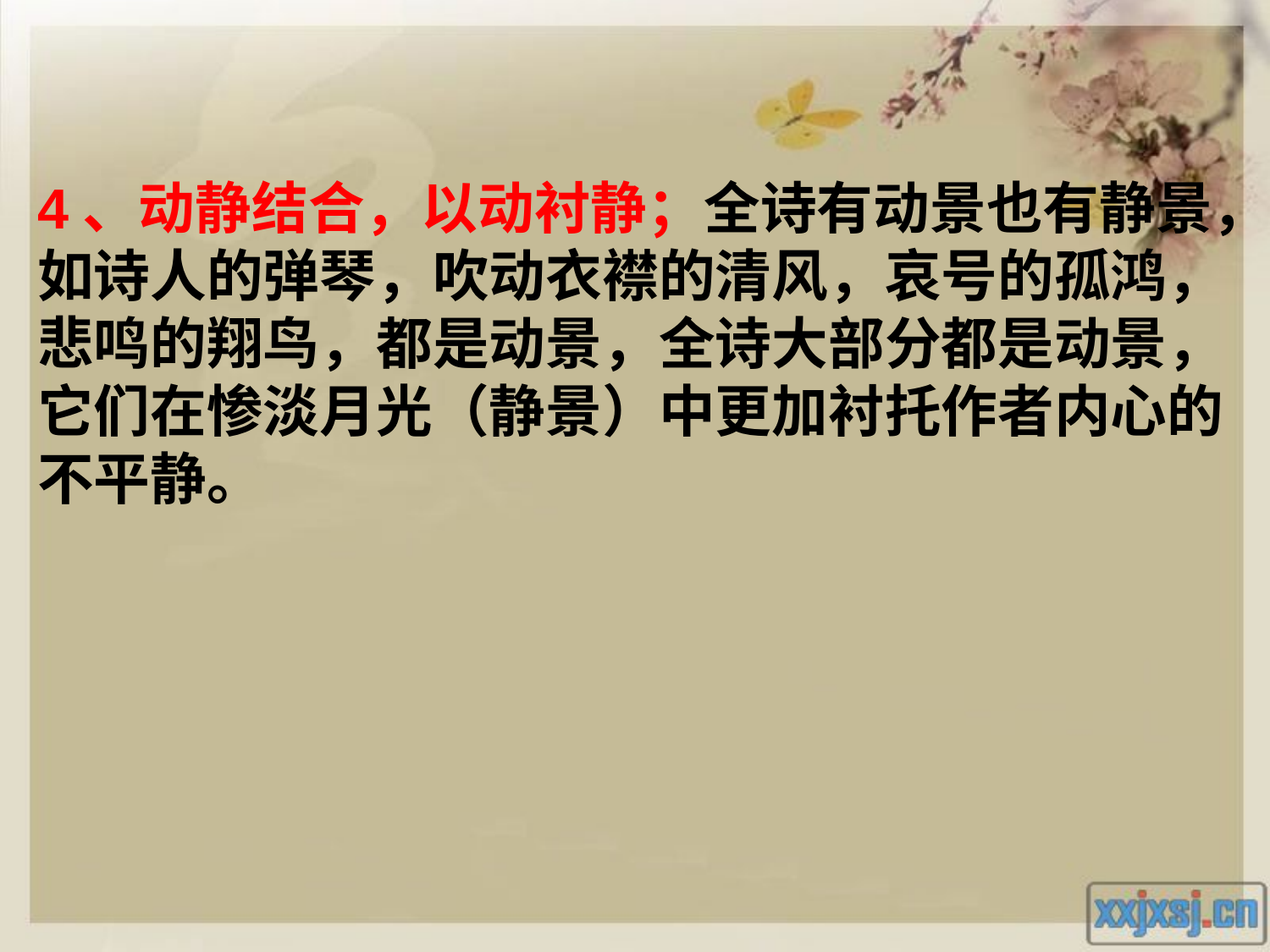

4、动静结合，以动衬静；全诗有动景也有静景，如诗人的弹琴，吹动衣襟的清风，哀号的孤鸿，悲鸣的翔鸟，都是动景，全诗大部分都是动景，它们在惨淡月光（静景）中更加衬托作者内心的不平静。